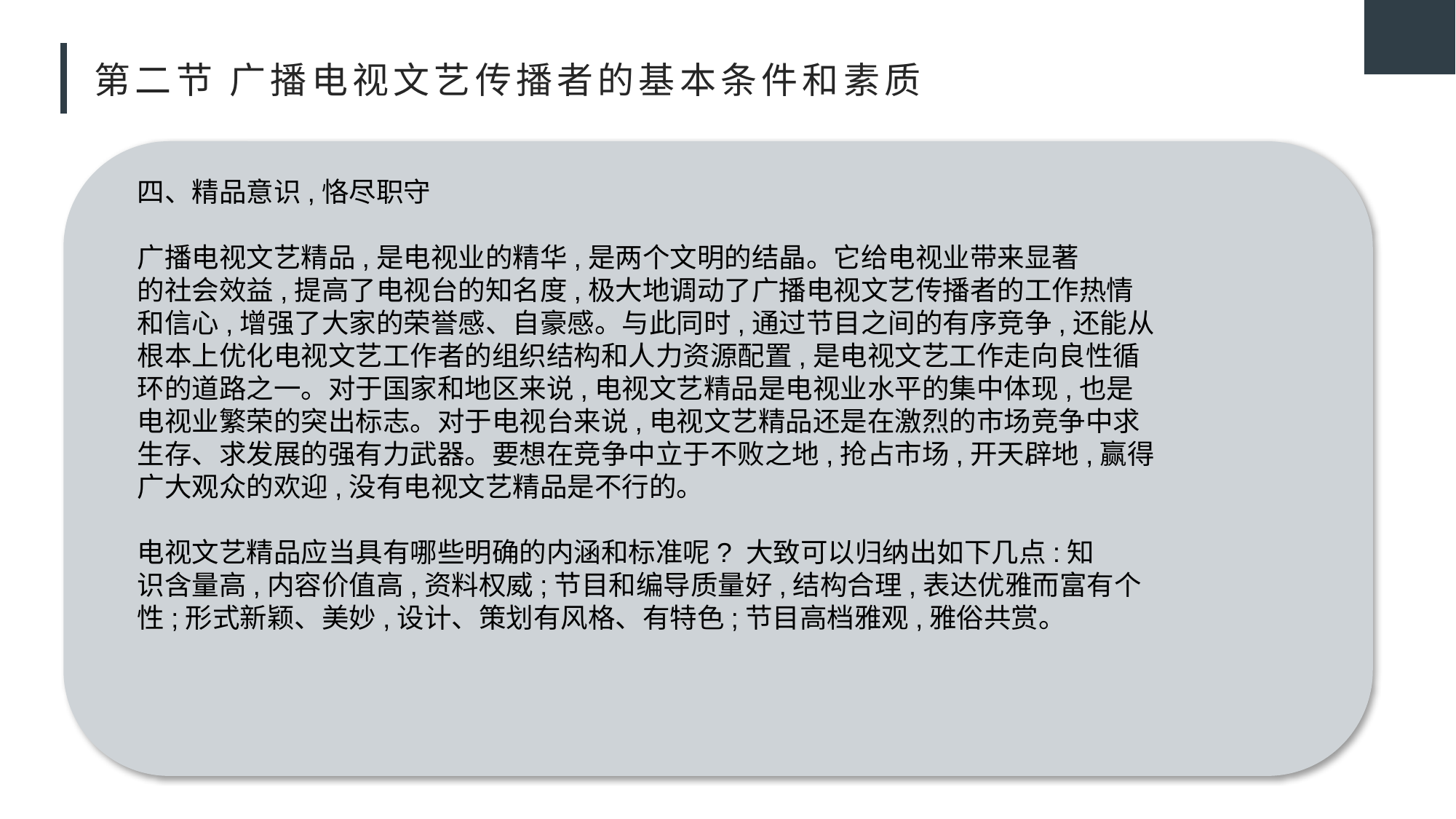

# 第二节 广播电视文艺传播者的基本条件和素质

四、精品意识,恪尽职守

广播电视文艺精品,是电视业的精华,是两个文明的结晶。它给电视业带来显著
的社会效益,提高了电视台的知名度,极大地调动了广播电视文艺传播者的工作热情
和信心,增强了大家的荣誉感、自豪感。与此同时,通过节目之间的有序竞争,还能从
根本上优化电视文艺工作者的组织结构和人力资源配置,是电视文艺工作走向良性循
环的道路之一。对于国家和地区来说,电视文艺精品是电视业水平的集中体现,也是
电视业繁荣的突出标志。对于电视台来说,电视文艺精品还是在激烈的市场竞争中求
生存、求发展的强有力武器。要想在竞争中立于不败之地,抢占市场,开天辟地,赢得
广大观众的欢迎,没有电视文艺精品是不行的。

电视文艺精品应当具有哪些明确的内涵和标准呢? 大致可以归纳出如下几点:知
识含量高,内容价值高,资料权威;节目和编导质量好,结构合理,表达优雅而富有个
性;形式新颖、美妙,设计、策划有风格、有特色;节目高档雅观,雅俗共赏。